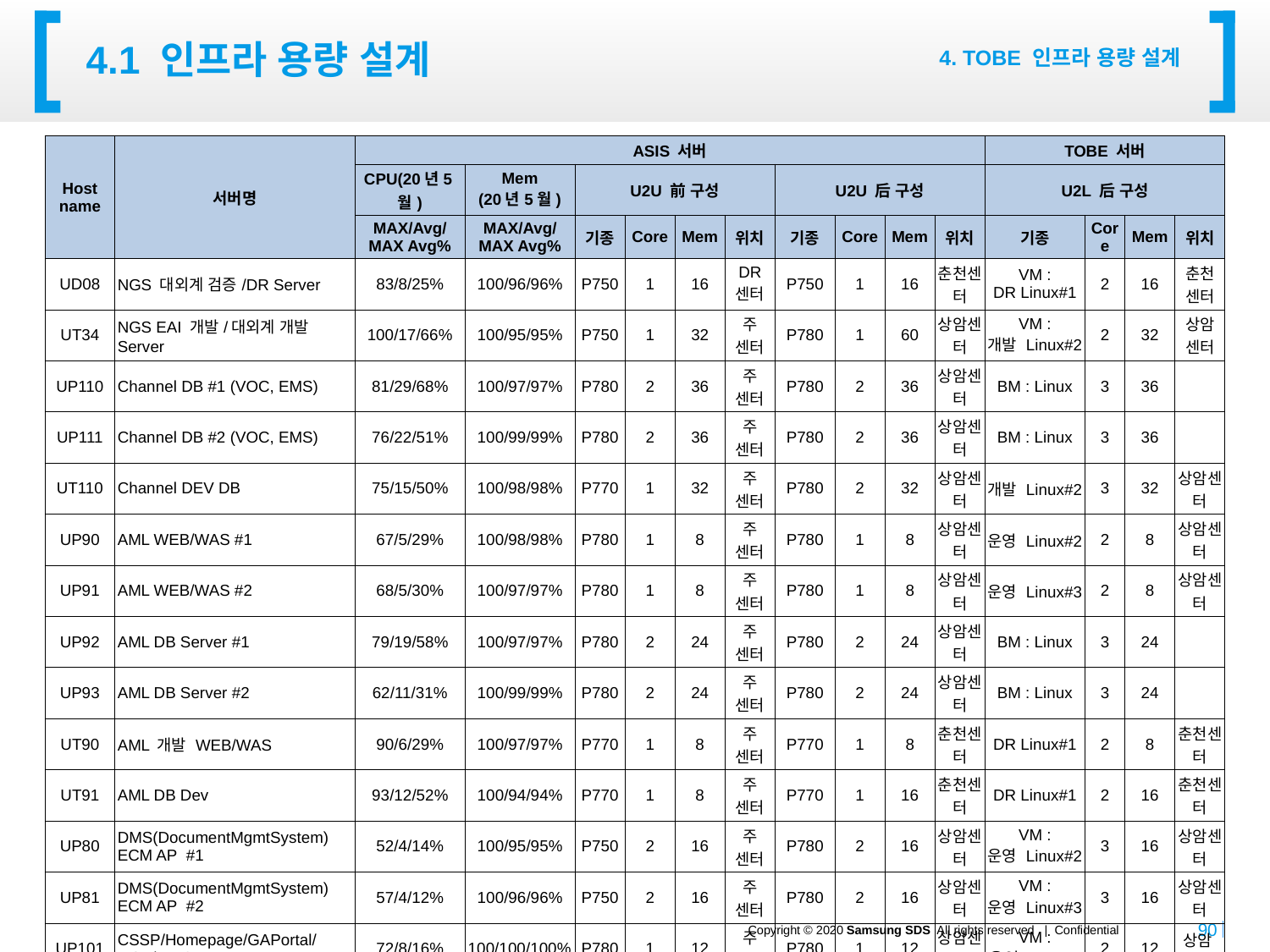

# 4.1 인프라 용량 설계
4. TOBE 인프라 용량 설계
| Host name | 서버명 | ASIS 서버 |  |  |  |  |  |  |  |  |  | TOBE 서버 |  |  |  |
| --- | --- | --- | --- | --- | --- | --- | --- | --- | --- | --- | --- | --- | --- | --- | --- |
|  |  | CPU(20년5월) | Mem (20년5월) | U2U 前 구성 |  |  |  | U2U 后 구성 |  |  |  | U2L 后 구성 |  |  |  |
|  |  | MAX/Avg/ MAX Avg% | MAX/Avg/ MAX Avg% | 기종 | Core | Mem | 위치 | 기종 | Core | Mem | 위치 | 기종 | Core | Mem | 위치 |
| UD08 | NGS 대외계 검증/DR Server | 83/8/25% | 100/96/96% | P750 | 1 | 16 | DR 센터 | P750 | 1 | 16 | 춘천센터 | VM : DR Linux#1 | 2 | 16 | 춘천 센터 |
| UT34 | NGS EAI 개발/대외계 개발 Server | 100/17/66% | 100/95/95% | P750 | 1 | 32 | 주 센터 | P780 | 1 | 60 | 상암센터 | VM : 개발 Linux#2 | 2 | 32 | 상암 센터 |
| UP110 | Channel DB #1 (VOC, EMS) | 81/29/68% | 100/97/97% | P780 | 2 | 36 | 주 센터 | P780 | 2 | 36 | 상암센터 | BM : Linux | 3 | 36 |  |
| UP111 | Channel DB #2 (VOC, EMS) | 76/22/51% | 100/99/99% | P780 | 2 | 36 | 주 센터 | P780 | 2 | 36 | 상암센터 | BM : Linux | 3 | 36 |  |
| UT110 | Channel DEV DB | 75/15/50% | 100/98/98% | P770 | 1 | 32 | 주 센터 | P780 | 2 | 32 | 상암센터 | 개발 Linux#2 | 3 | 32 | 상암센터 |
| UP90 | AML WEB/WAS #1 | 67/5/29% | 100/98/98% | P780 | 1 | 8 | 주 센터 | P780 | 1 | 8 | 상암센터 | 운영 Linux#2 | 2 | 8 | 상암센터 |
| UP91 | AML WEB/WAS #2 | 68/5/30% | 100/97/97% | P780 | 1 | 8 | 주 센터 | P780 | 1 | 8 | 상암센터 | 운영 Linux#3 | 2 | 8 | 상암센터 |
| UP92 | AML DB Server #1 | 79/19/58% | 100/97/97% | P780 | 2 | 24 | 주 센터 | P780 | 2 | 24 | 상암센터 | BM : Linux | 3 | 24 |  |
| UP93 | AML DB Server #2 | 62/11/31% | 100/99/99% | P780 | 2 | 24 | 주 센터 | P780 | 2 | 24 | 상암센터 | BM : Linux | 3 | 24 |  |
| UT90 | AML 개발 WEB/WAS | 90/6/29% | 100/97/97% | P770 | 1 | 8 | 주 센터 | P770 | 1 | 8 | 춘천센터 | DR Linux#1 | 2 | 8 | 춘천센터 |
| UT91 | AML DB Dev | 93/12/52% | 100/94/94% | P770 | 1 | 8 | 주 센터 | P770 | 1 | 16 | 춘천센터 | DR Linux#1 | 2 | 16 | 춘천센터 |
| UP80 | DMS(DocumentMgmtSystem) ECM AP #1 | 52/4/14% | 100/95/95% | P750 | 2 | 16 | 주 센터 | P780 | 2 | 16 | 상암센터 | VM : 운영 Linux#2 | 3 | 16 | 상암센터 |
| UP81 | DMS(DocumentMgmtSystem) ECM AP #2 | 57/4/12% | 100/96/96% | P750 | 2 | 16 | 주 센터 | P780 | 2 | 16 | 상암센터 | VM : 운영 Linux#3 | 3 | 16 | 상암센터 |
| UP101 | CSSP/Homepage/GAPortal/MSP/FIDO WEB #1 | 72/8/16% | 100/100/100% | P780 | 1 | 12 | 주 센터 | P780 | 1 | 12 | 상암센터 | VM : 운영 DMZ#1 | 2 | 12 | 상암(DMZ) |
| UP102 | CSSP/Homepage/GAPortal/MSP/FIDO WEB #2 | 68/7/13% | 100/100/100% | P780 | 1 | 12 | 주 센터 | P780 | 1 | 12 | 상암센터 | VM : 운영 DMZ#2 | 2 | 12 | 상암(DMZ) |